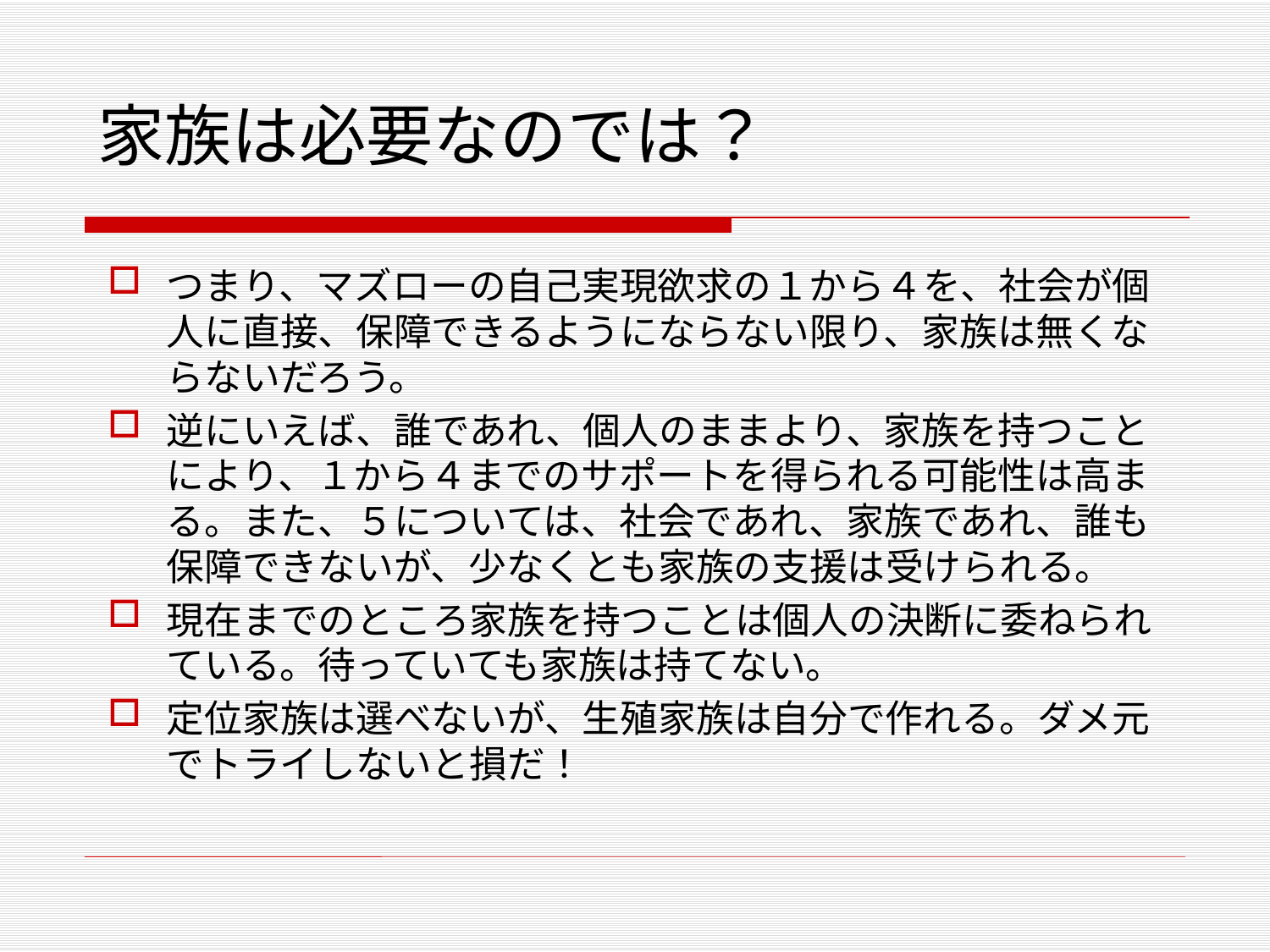

# 家族は必要なのでは？
つまり、マズローの自己実現欲求の１から４を、社会が個人に直接、保障できるようにならない限り、家族は無くならないだろう。
逆にいえば、誰であれ、個人のままより、家族を持つことにより、１から４までのサポートを得られる可能性は高まる。また、５については、社会であれ、家族であれ、誰も保障できないが、少なくとも家族の支援は受けられる。
現在までのところ家族を持つことは個人の決断に委ねられている。待っていても家族は持てない。
定位家族は選べないが、生殖家族は自分で作れる。ダメ元でトライしないと損だ！